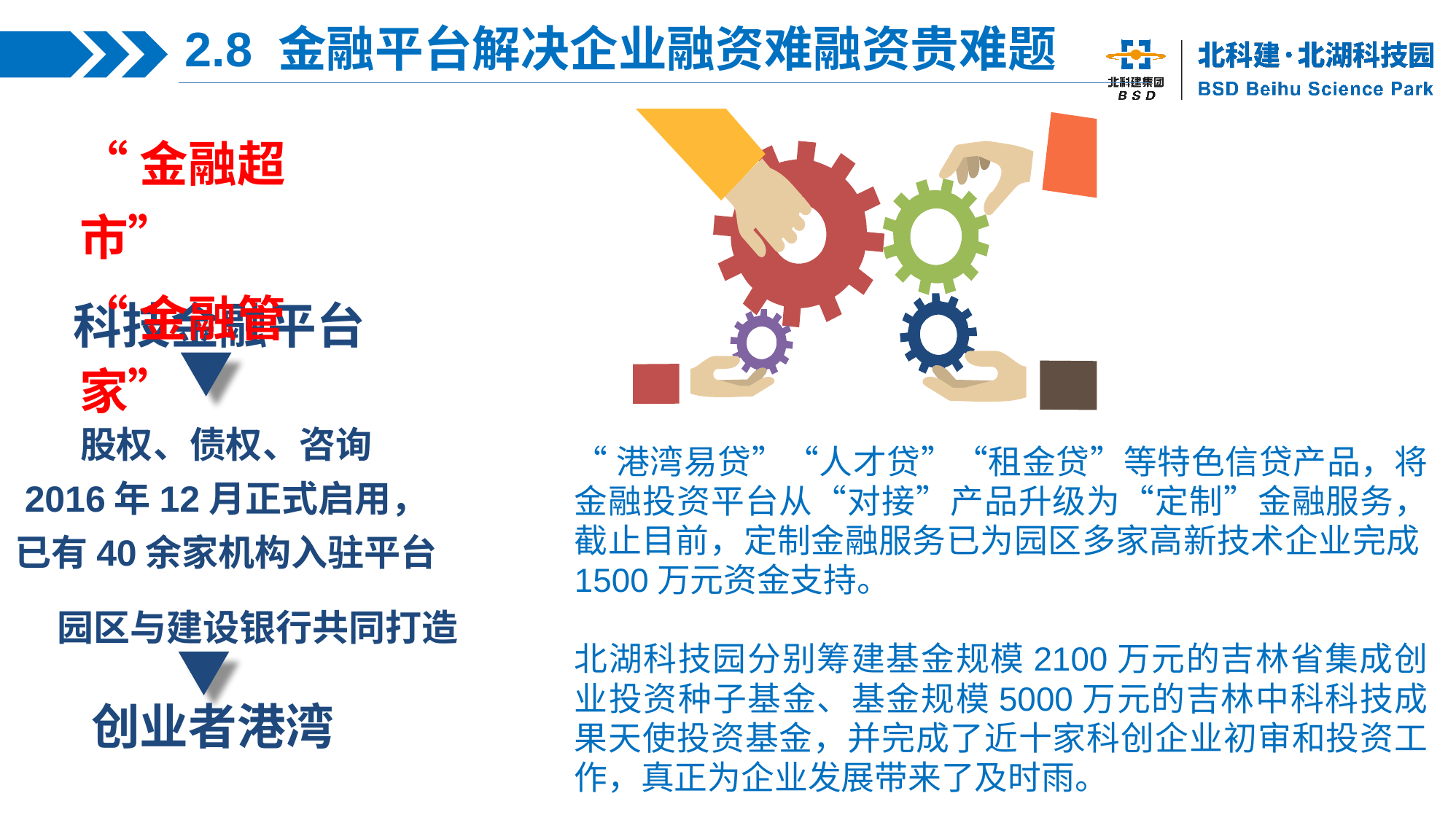

2.8 金融平台解决企业融资难融资贵难题

“金融超市”
“金融管家”
科技金融平台

股权、债权、咨询
2016年12月正式启用，
已有40余家机构入驻平台
“港湾易贷”“人才贷”“租金贷”等特色信贷产品，将金融投资平台从“对接”产品升级为“定制”金融服务，截止目前，定制金融服务已为园区多家高新技术企业完成1500万元资金支持。

北湖科技园分别筹建基金规模2100万元的吉林省集成创业投资种子基金、基金规模5000万元的吉林中科科技成果天使投资基金，并完成了近十家科创企业初审和投资工作，真正为企业发展带来了及时雨。
园区与建设银行共同打造

创业者港湾